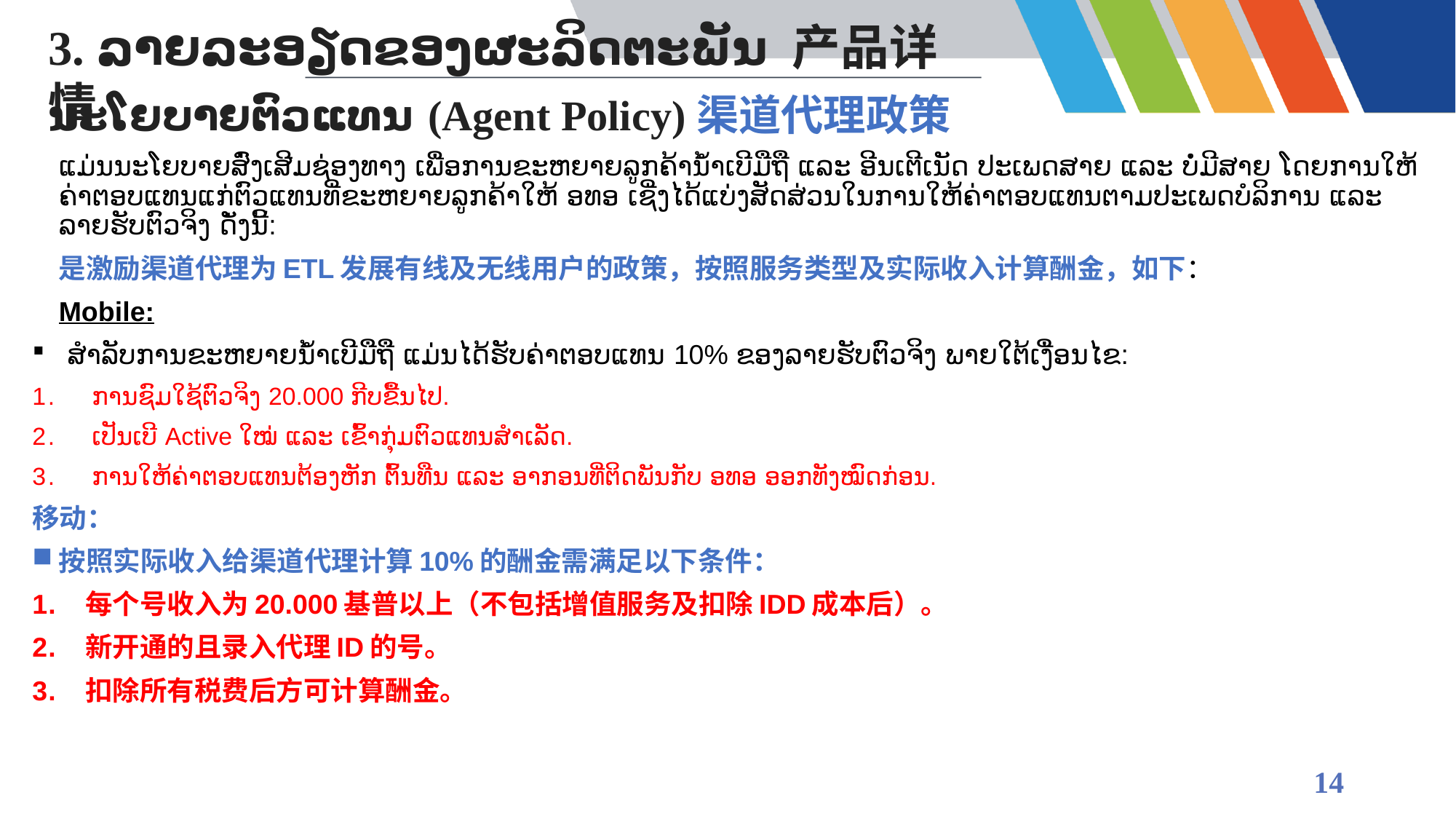

3. ລາຍລະອຽດຂອງຜະລິດຕະພັນ 产品详情
ນະໂຍບາຍຕົວແທນ (Agent Policy)渠道代理政策
ແມ່ນນະໂຍບາຍສົ່ງເສີມຊ່ອງທາງ ເພື່ອການຂະຫຍາຍລູກຄ້ານ້ຳເບີມືຖື ແລະ ອີນເຕີເນັດ ປະເພດສາຍ ແລະ ບໍ່ມີສາຍ ໂດຍການໃຫ້ຄ່າຕອບແທນແກ່ຕົວແທນທີ່ຂະຫຍາຍລູກຄ້າໃຫ້ ອທອ ເຊີ່ງໄດ້ແບ່ງສັດສ່ວນໃນການໃຫ້ຄ່າຕອບແທນຕາມປະເພດບໍລິການ ແລະ ລາຍຮັບຕົວຈິງ ດັ່ງນີ້:
是激励渠道代理为ETL发展有线及无线用户的政策，按照服务类型及实际收入计算酬金，如下：
Mobile:
 ສໍາລັບການຂະຫຍາຍນ້ຳເບີມືຖື ແມ່ນໄດ້ຮັບຄ່າຕອບແທນ 10% ຂອງລາຍຮັບຕົວຈິງ ພາຍໃຕ້ເງື່ອນໄຂ:
ການຊົມໃຊ້ຕົວຈິງ 20.000 ກີບຂື້ນໄປ.
ເປັນເບີ Active ໃໝ່ ແລະ ເຂົ້າກຸ່ມຕົວແທນສຳເລັດ.
ການໃຫ້ຄ່າຕອບແທນຕ້ອງຫັກ ຕົ້ນທືນ ແລະ ອາກອນທີ່ຕິດພັນກັບ ອທອ ອອກທັງໝົດກ່ອນ.
移动：
按照实际收入给渠道代理计算10%的酬金需满足以下条件：
每个号收入为20.000基普以上（不包括增值服务及扣除IDD成本后）。
新开通的且录入代理ID的号。
扣除所有税费后方可计算酬金。
14